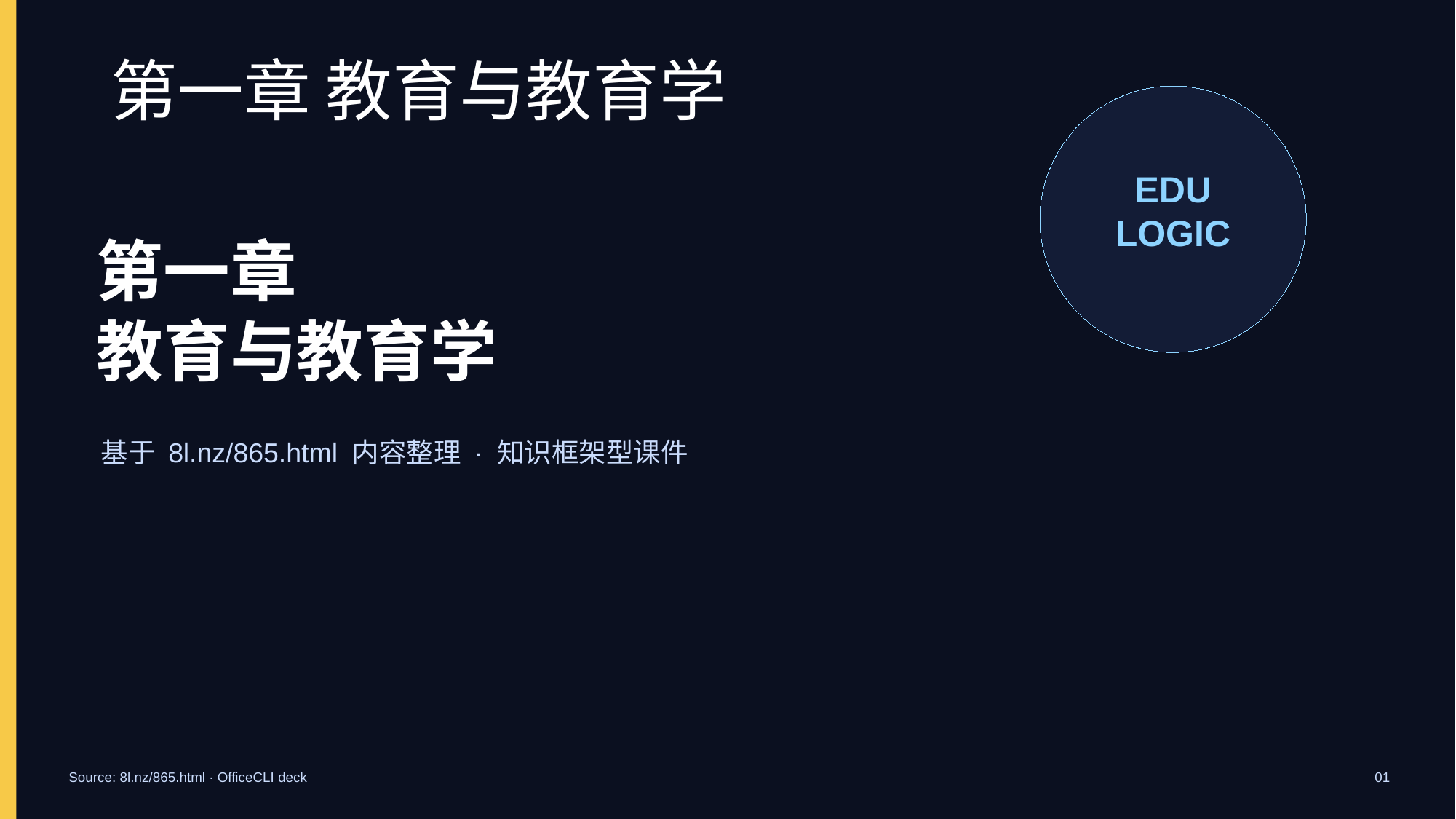

# 第一章 教育与教育学

EDU
LOGIC
第一章
教育与教育学
基于 8l.nz/865.html 内容整理 · 知识框架型课件
Source: 8l.nz/865.html · OfficeCLI deck
01